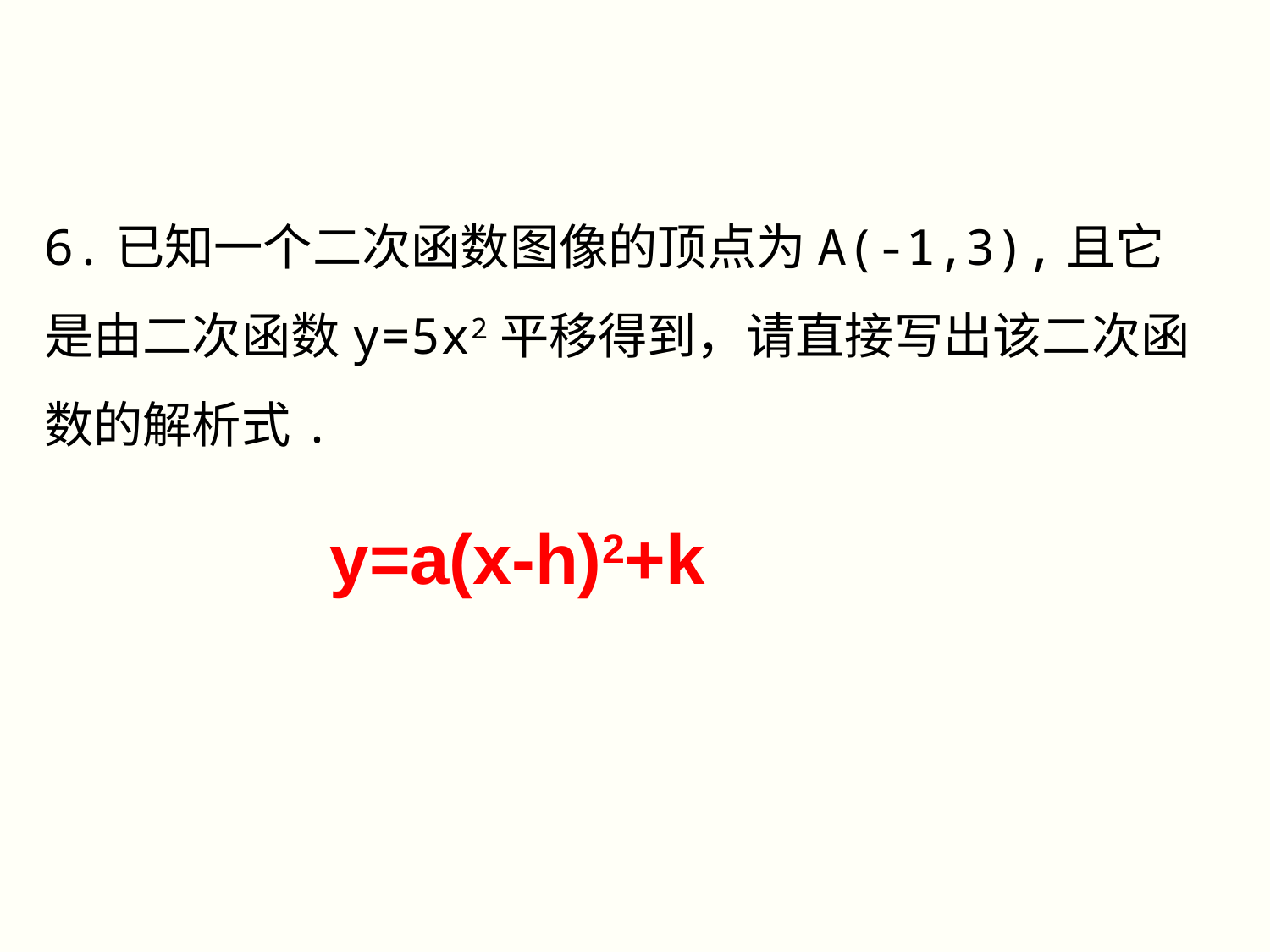

6.已知一个二次函数图像的顶点为A(-1,3),且它是由二次函数y=5x2平移得到，请直接写出该二次函数的解析式.
y=a(x-h)2+k